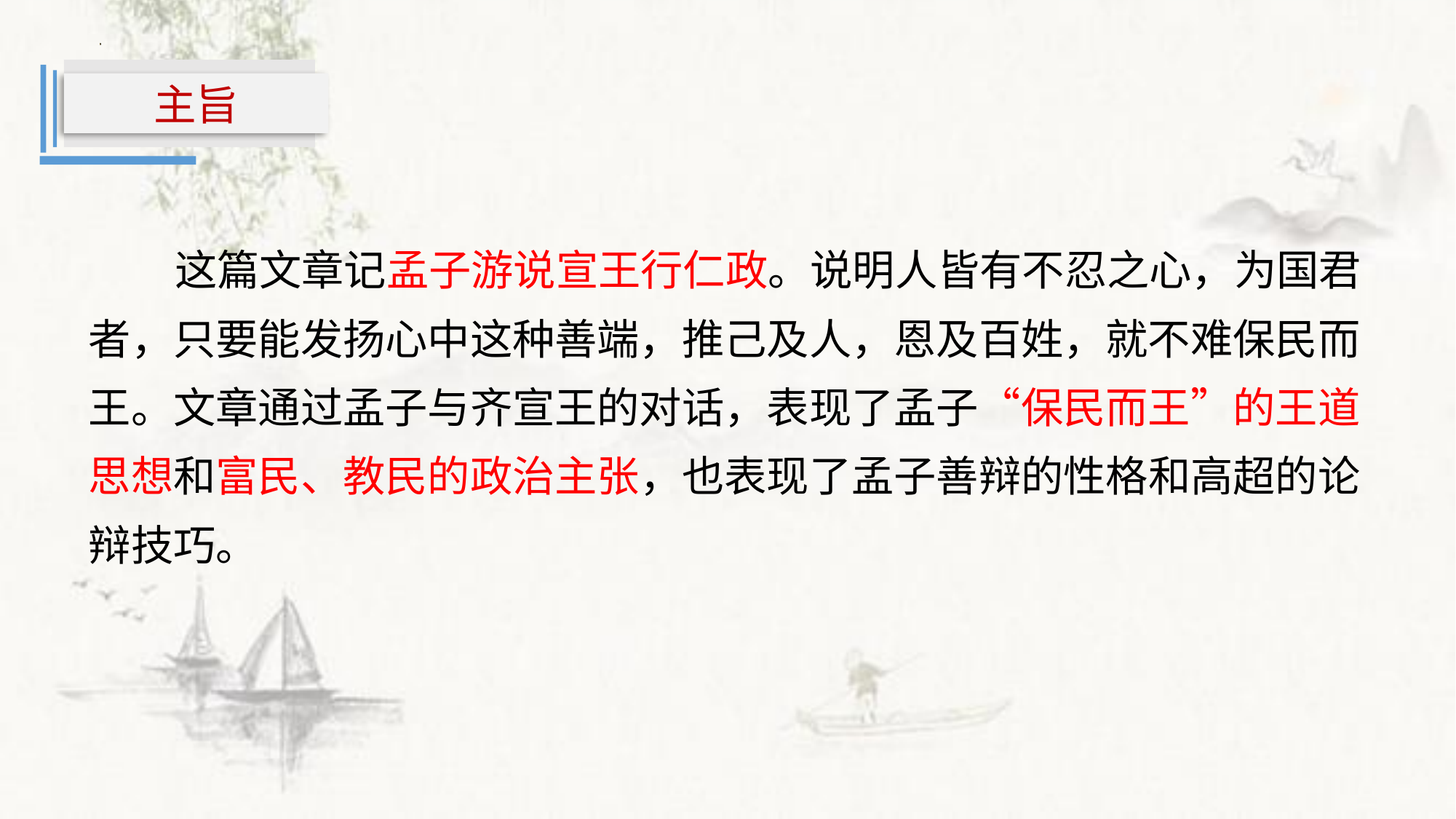

主旨
这篇文章记孟子游说宣王行仁政。说明人皆有不忍之心，为国君者，只要能发扬心中这种善端，推己及人，恩及百姓，就不难保民而王。文章通过孟子与齐宣王的对话，表现了孟子“保民而王”的王道思想和富民、教民的政治主张，也表现了孟子善辩的性格和高超的论辩技巧。